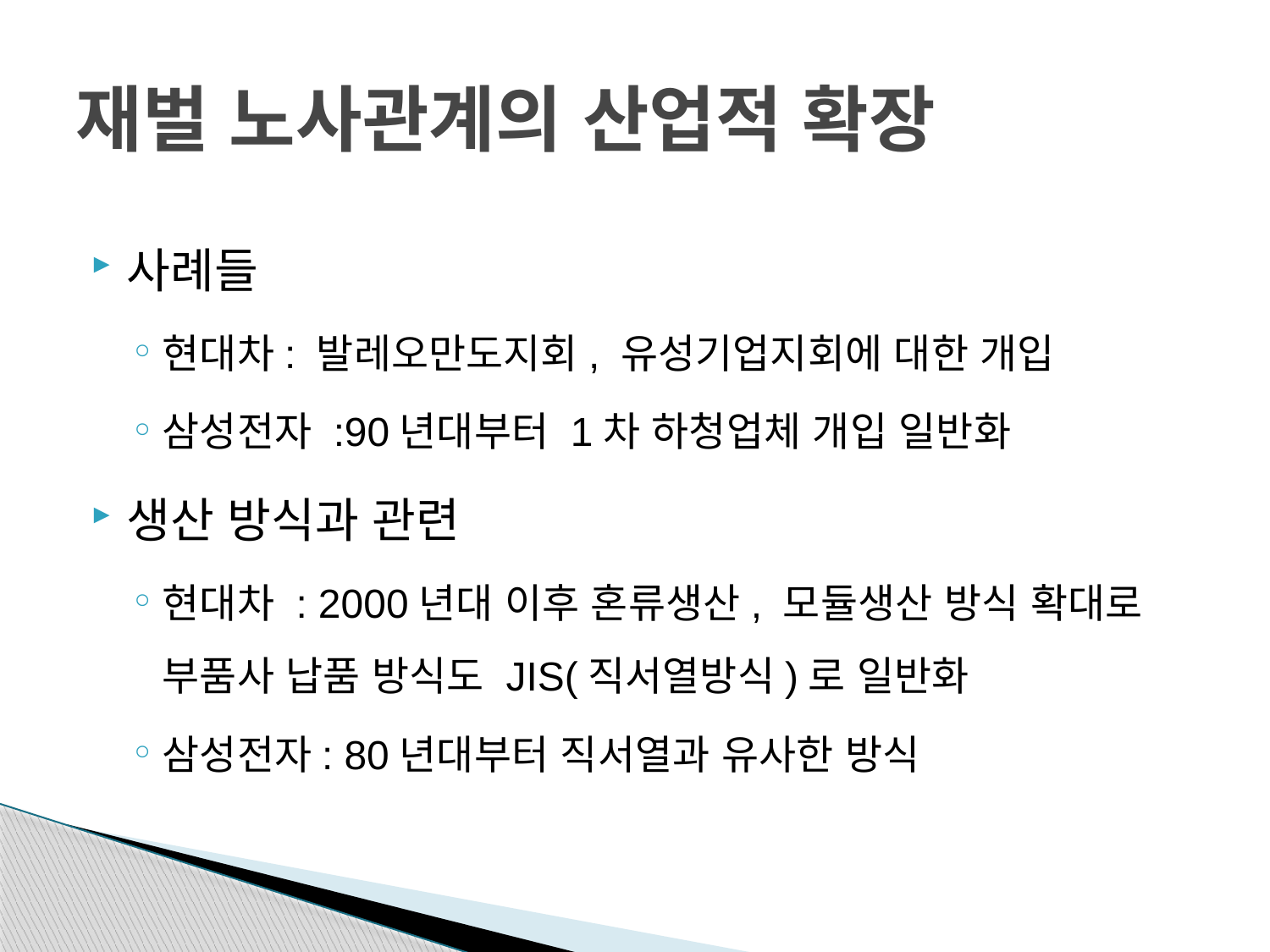

# 재벌 노사관계의 산업적 확장
사례들
현대차: 발레오만도지회, 유성기업지회에 대한 개입
삼성전자 :90년대부터 1차 하청업체 개입 일반화
생산 방식과 관련
현대차 : 2000년대 이후 혼류생산, 모듈생산 방식 확대로 부품사 납품 방식도 JIS(직서열방식)로 일반화
삼성전자: 80년대부터 직서열과 유사한 방식